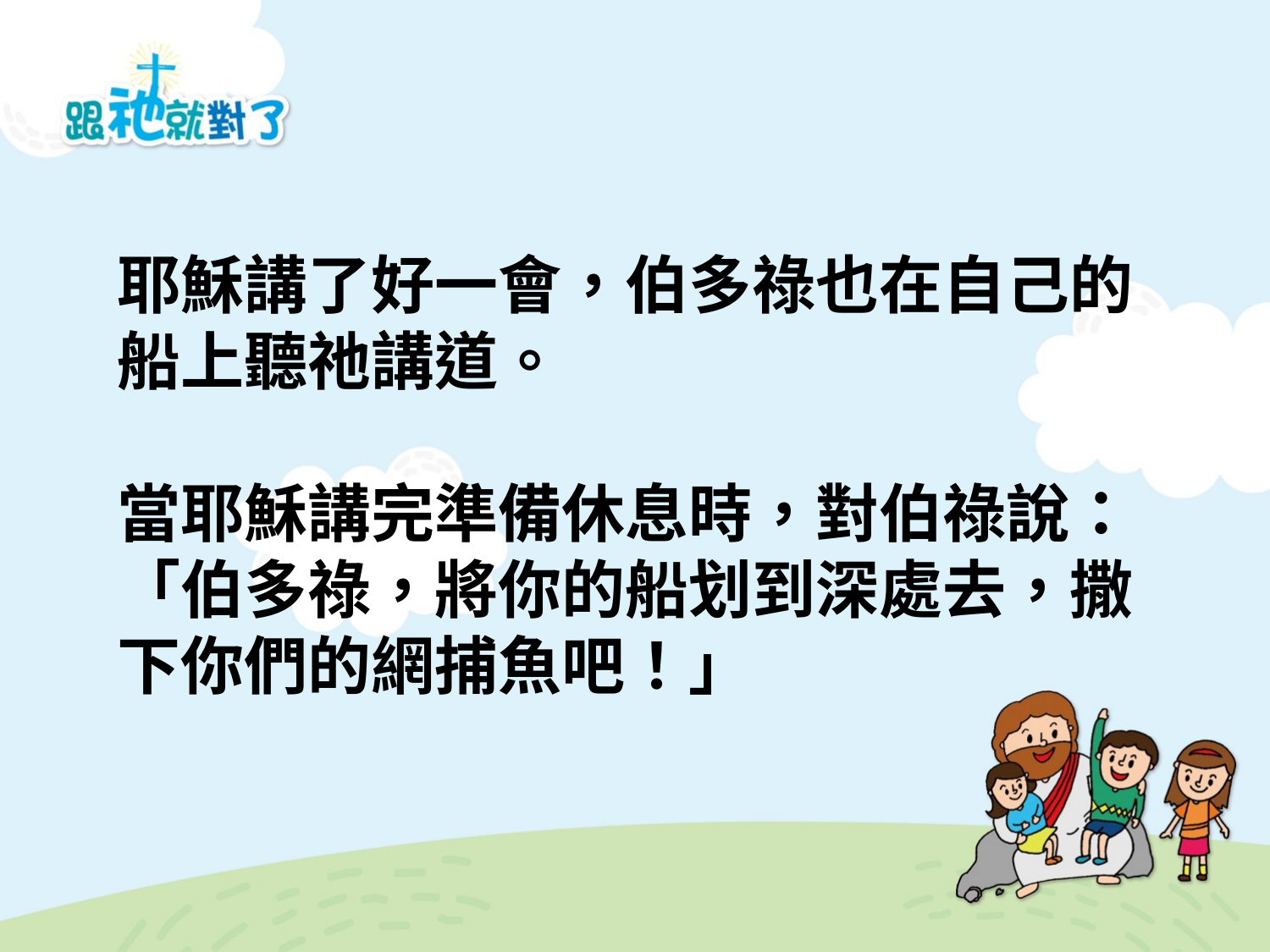

耶穌講了好一會，伯多祿也在自己的船上聽祂講道。

當耶穌講完準備休息時，對伯祿說：「伯多祿，將你的船划到深處去，撒下你們的網捕魚吧！」